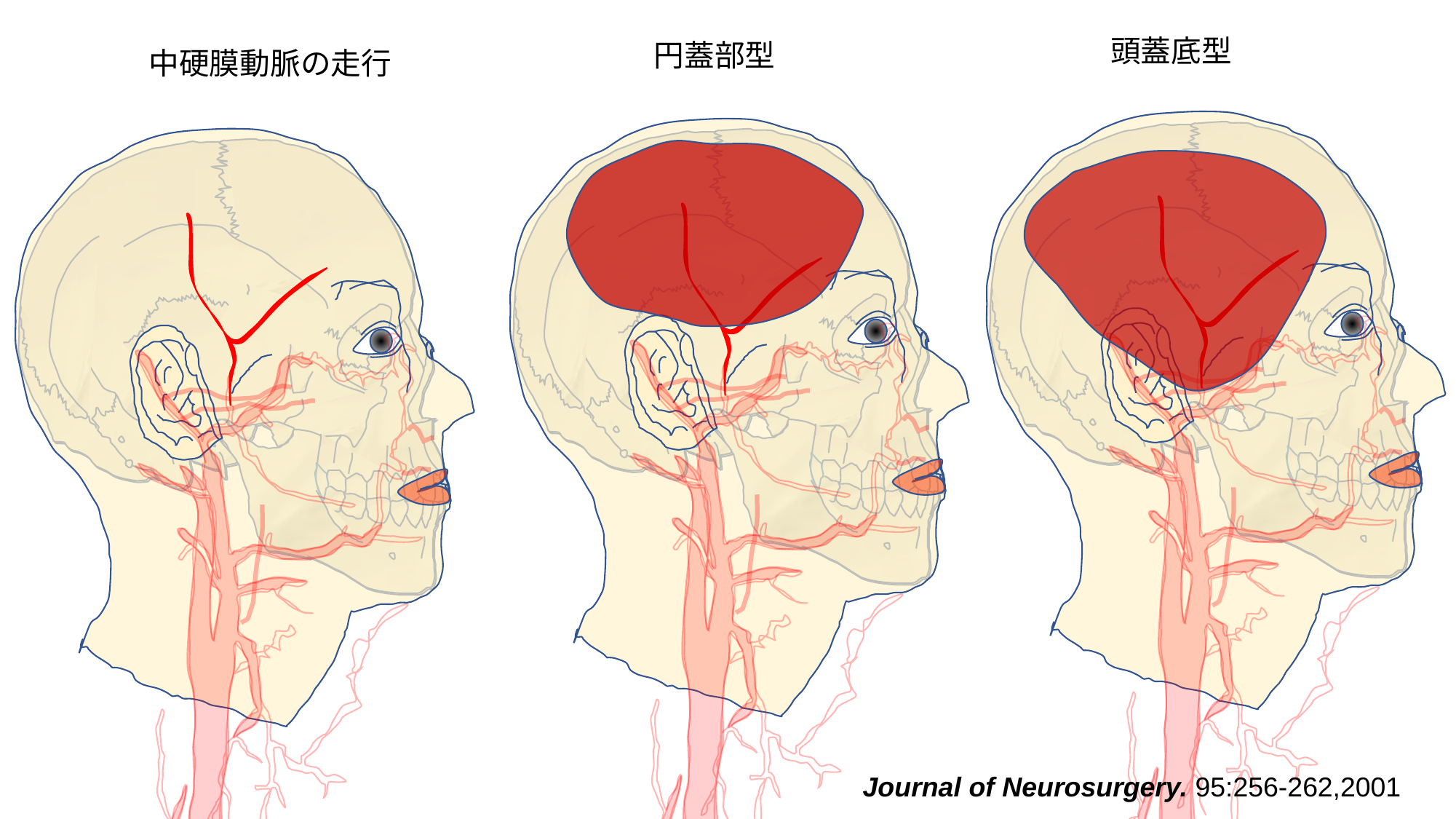

頭蓋底型
円蓋部型
中硬膜動脈の走行

Journal of Neurosurgery. 95:256-262,2001